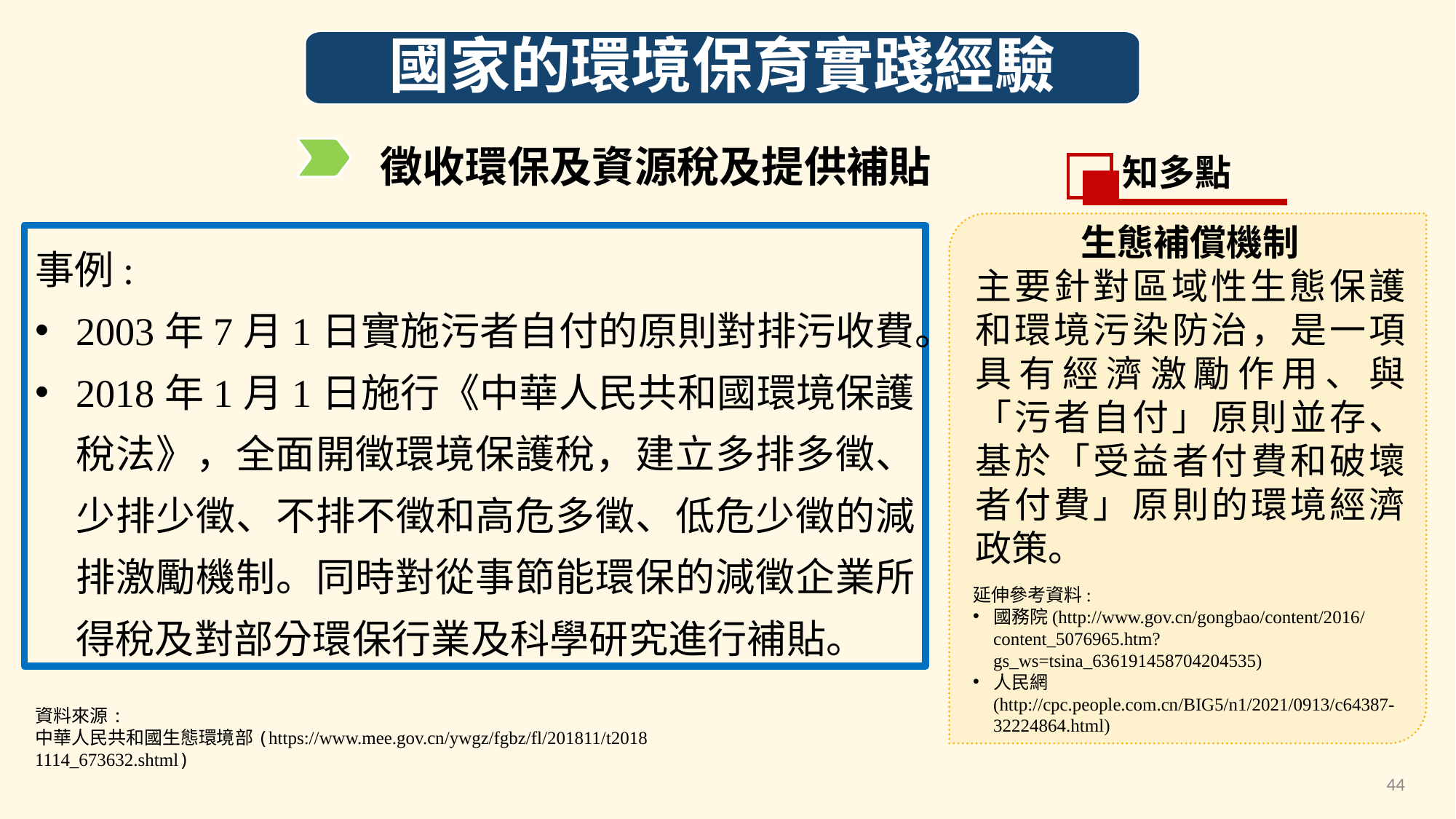

國家的環境保育實踐經驗
徵收環保及資源稅及提供補貼

知多點

生態補償機制
主要針對區域性生態保護和環境污染防治，是一項具有經濟激勵作用、與「污者自付」原則並存、基於「受益者付費和破壞者付費」原則的環境經濟政策。
事例:
2003年7月1日實施污者自付的原則對排污收費。
2018年1月1日施行《中華人民共和國環境保護稅法》，全面開徵環境保護稅，建立多排多徵、少排少徵、不排不徵和高危多徵、低危少徵的減排激勵機制。同時對從事節能環保的減徵企業所得稅及對部分環保行業及科學研究進行補貼。
延伸參考資料:
國務院(http://www.gov.cn/gongbao/content/2016/content_5076965.htm?gs_ws=tsina_636191458704204535)
人民網 (http://cpc.people.com.cn/BIG5/n1/2021/0913/c64387-32224864.html)
資料來源: 中華人民共和國生態環境部(https://www.mee.gov.cn/ywgz/fgbz/fl/201811/t20181114_673632.shtml)